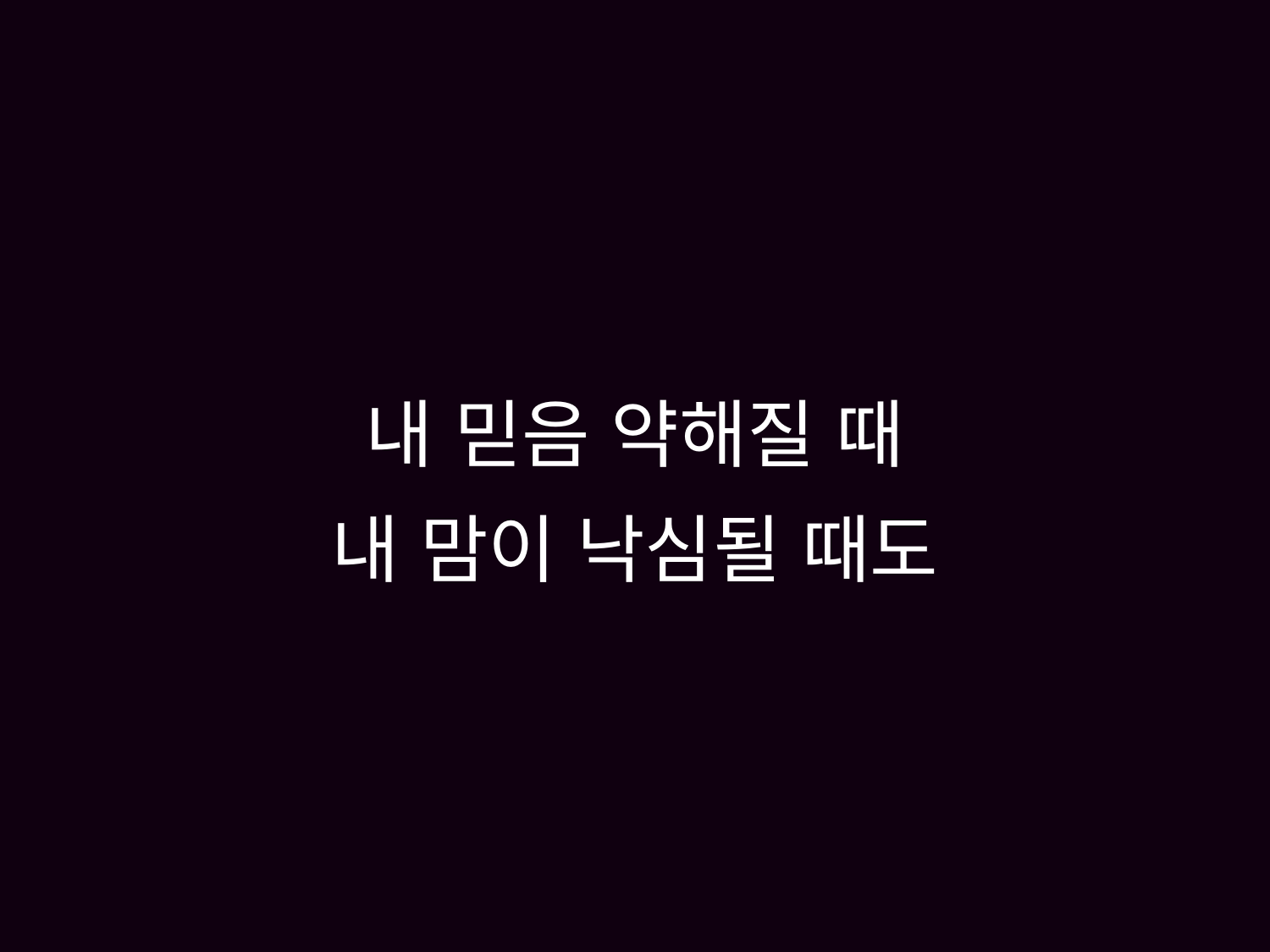

# 내 믿음 약해질 때 내 맘이 낙심될 때도